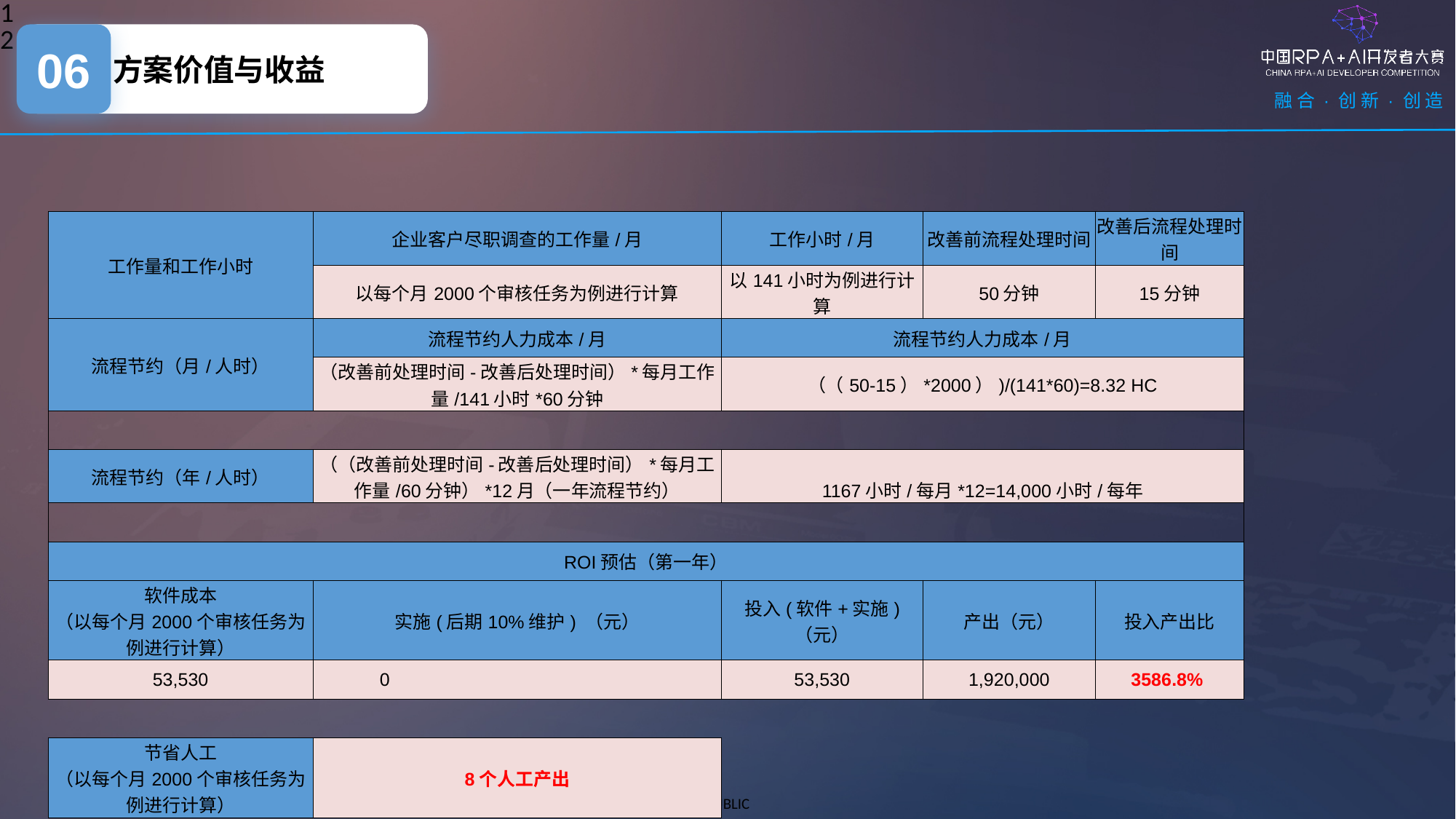

12
06

方案价值与收益

| 工作量和工作小时 | 企业客户尽职调查的工作量/月 | 工作小时/月 | 改善前流程处理时间 | 改善后流程处理时间 |
| --- | --- | --- | --- | --- |
|  | 以每个月2000个审核任务为例进行计算 | 以141小时为例进行计算 | 50分钟 | 15分钟 |
| 流程节约（月/人时） | 流程节约人力成本/月 | 流程节约人力成本/月 |  |  |
|  | （改善前处理时间-改善后处理时间）\*每月工作量/141小时\*60分钟 | （（50-15）\*2000）)/(141\*60)=8.32 HC |  |  |
|  |  |  |  |  |
| 流程节约（年/人时） | （（改善前处理时间-改善后处理时间）\*每月工作量/60分钟）\*12月（一年流程节约） | 1167小时/每月\*12=14,000小时/每年 |  |  |
|  |  |  |  |  |
| ROI预估（第一年） |  |  |  |  |
| 软件成本 （以每个月2000个审核任务为例进行计算） | 实施(后期10%维护) （元） | 投入(软件+实施) （元） | 产出（元） | 投入产出比 |
| 53,530 | 0 | 53,530 | 1,920,000 | 3586.8% |
|  |  |  |  |  |
| 节省人工 （以每个月2000个审核任务为例进行计算） | 8个人工产出 |  |  |  |